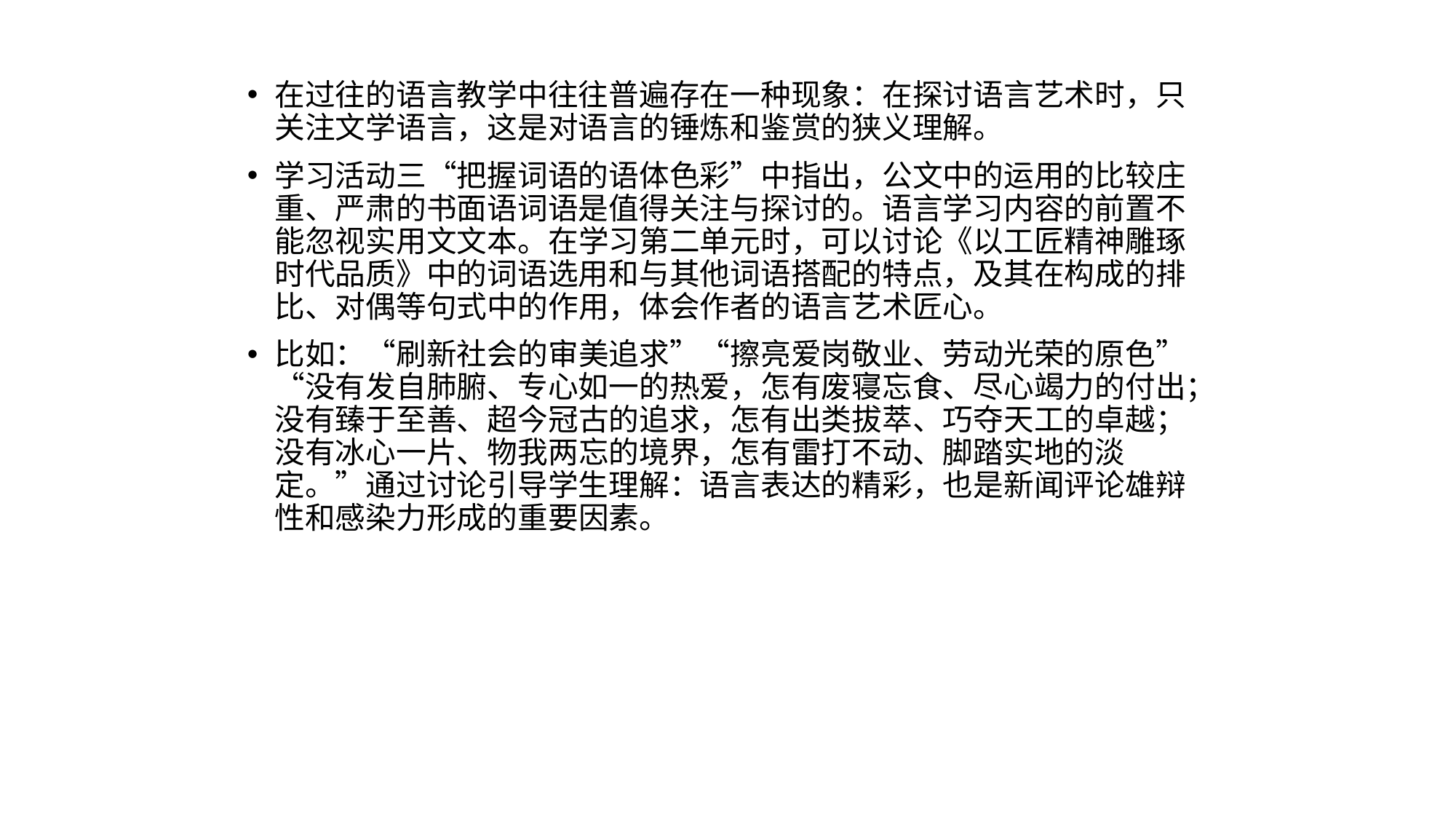

在过往的语言教学中往往普遍存在一种现象：在探讨语言艺术时，只关注文学语言，这是对语言的锤炼和鉴赏的狭义理解。
学习活动三“把握词语的语体色彩”中指出，公文中的运用的比较庄重、严肃的书面语词语是值得关注与探讨的。语言学习内容的前置不能忽视实用文文本。在学习第二单元时，可以讨论《以工匠精神雕琢时代品质》中的词语选用和与其他词语搭配的特点，及其在构成的排比、对偶等句式中的作用，体会作者的语言艺术匠心。
比如：“刷新社会的审美追求”“擦亮爱岗敬业、劳动光荣的原色”“没有发自肺腑、专心如一的热爱，怎有废寝忘食、尽心竭力的付出；没有臻于至善、超今冠古的追求，怎有出类拔萃、巧夺天工的卓越；没有冰心一片、物我两忘的境界，怎有雷打不动、脚踏实地的淡定。”通过讨论引导学生理解：语言表达的精彩，也是新闻评论雄辩性和感染力形成的重要因素。